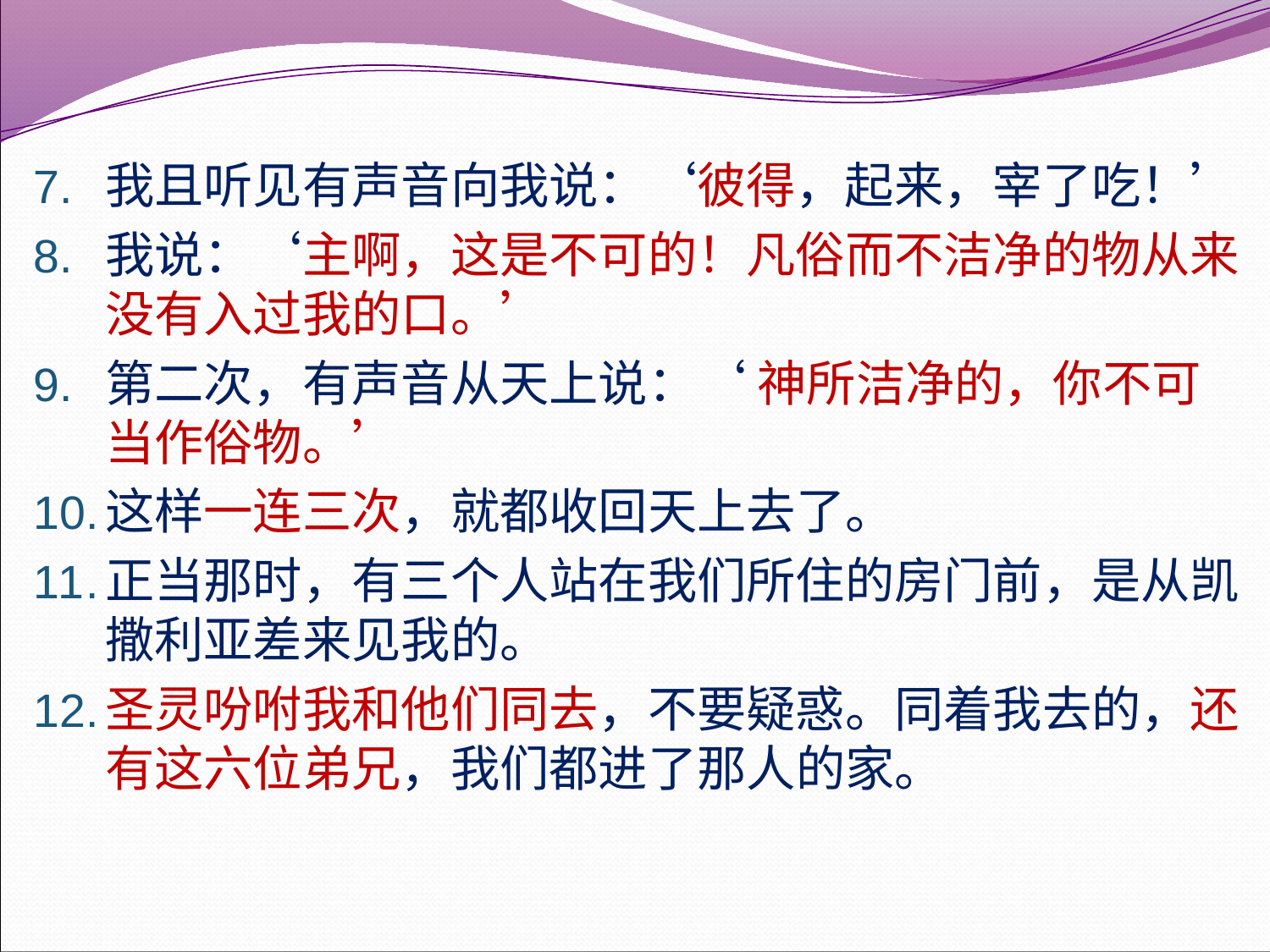

我且听见有声音向我说：‘彼得，起来，宰了吃！’
我说：‘主啊，这是不可的！凡俗而不洁净的物从来没有入过我的口。’
第二次，有声音从天上说：‘ 神所洁净的，你不可当作俗物。’
这样一连三次，就都收回天上去了。
正当那时，有三个人站在我们所住的房门前，是从凯撒利亚差来见我的。
圣灵吩咐我和他们同去，不要疑惑。同着我去的，还有这六位弟兄，我们都进了那人的家。